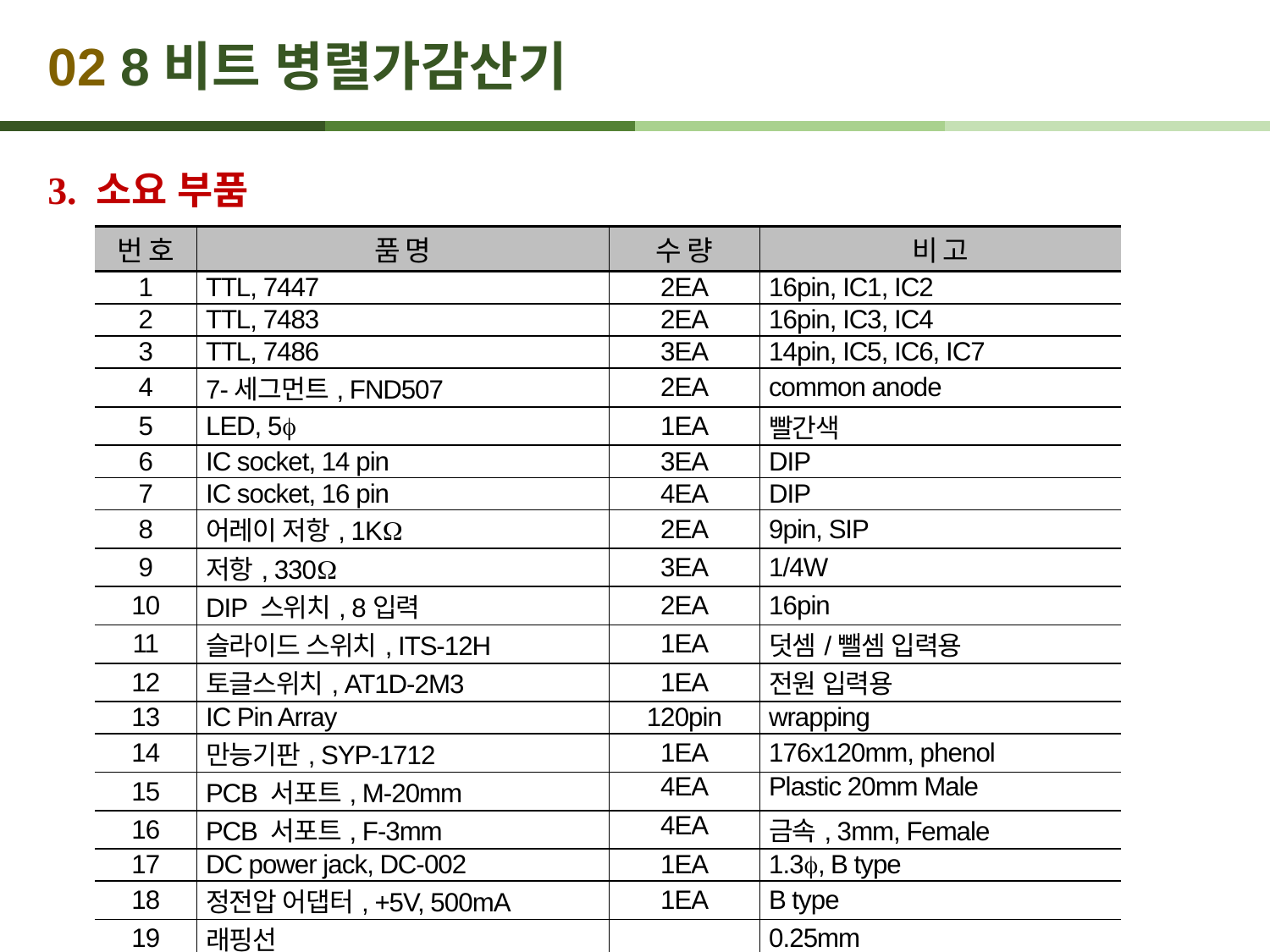

# 02 8비트 병렬가감산기
3. 소요 부품
| 번 호 | 품 명 | 수 량 | 비 고 |
| --- | --- | --- | --- |
| 1 | TTL, 7447 | 2EA | 16pin, IC1, IC2 |
| 2 | TTL, 7483 | 2EA | 16pin, IC3, IC4 |
| 3 | TTL, 7486 | 3EA | 14pin, IC5, IC6, IC7 |
| 4 | 7-세그먼트, FND507 | 2EA | common anode |
| 5 | LED, 5φ | 1EA | 빨간색 |
| 6 | IC socket, 14 pin | 3EA | DIP |
| 7 | IC socket, 16 pin | 4EA | DIP |
| 8 | 어레이 저항, 1KΩ | 2EA | 9pin, SIP |
| 9 | 저항, 330Ω | 3EA | 1/4W |
| 10 | DIP 스위치, 8입력 | 2EA | 16pin |
| 11 | 슬라이드 스위치, ITS-12H | 1EA | 덧셈/뺄셈 입력용 |
| 12 | 토글스위치, AT1D-2M3 | 1EA | 전원 입력용 |
| 13 | IC Pin Array | 120pin | wrapping |
| 14 | 만능기판, SYP-1712 | 1EA | 176x120mm, phenol |
| 15 | PCB 서포트, M-20mm | 4EA | Plastic 20mm Male |
| 16 | PCB 서포트, F-3mm | 4EA | 금속, 3mm, Female |
| 17 | DC power jack, DC-002 | 1EA | 1.3φ, B type |
| 18 | 정전압 어댑터, +5V, 500mA | 1EA | B type |
| 19 | 래핑선 |  | 0.25mm |
| 20 | 땜납 |  | 무연, 1.0mm |